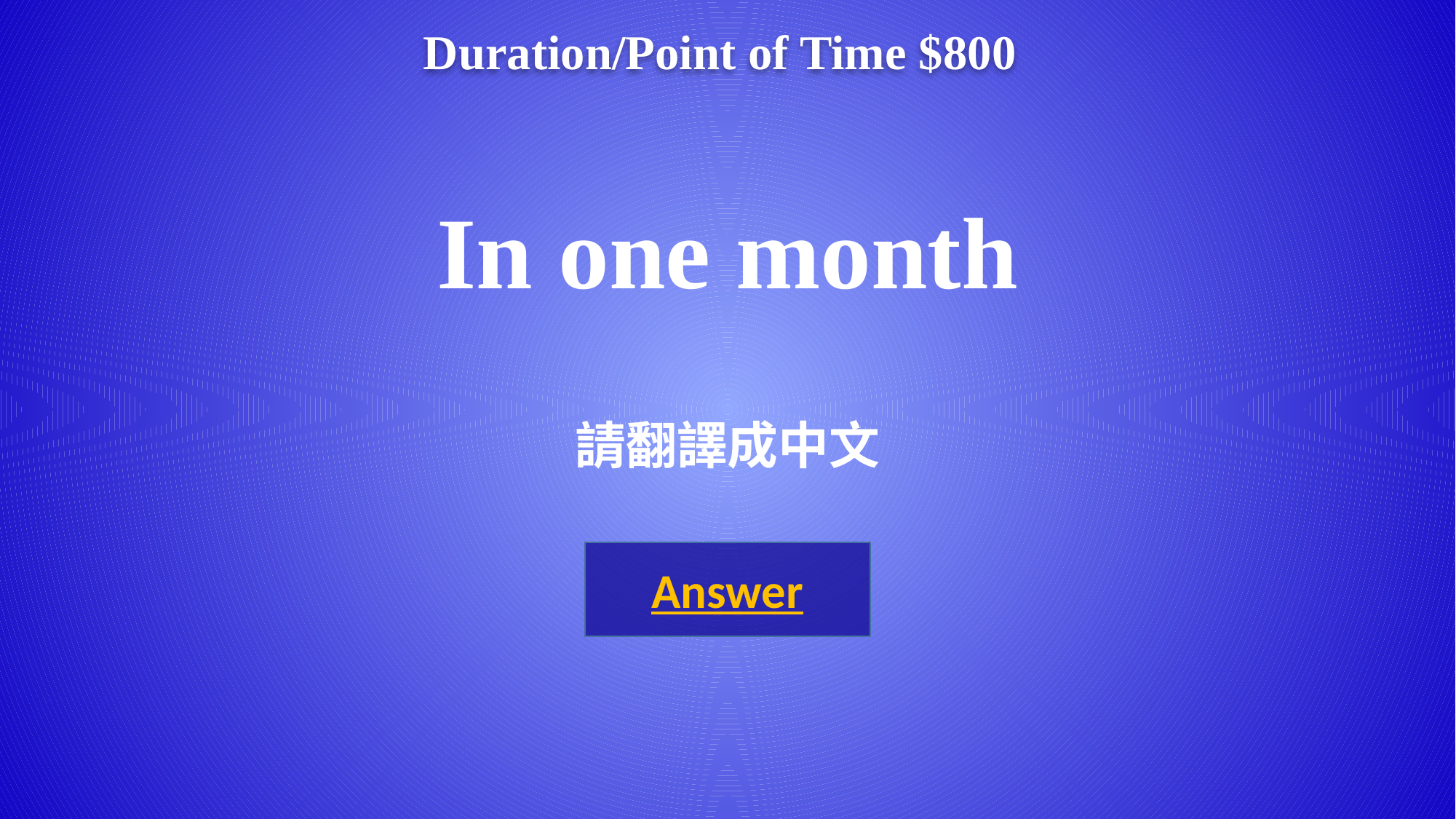

Duration/Point of Time $800
# In one month 請翻譯成中文